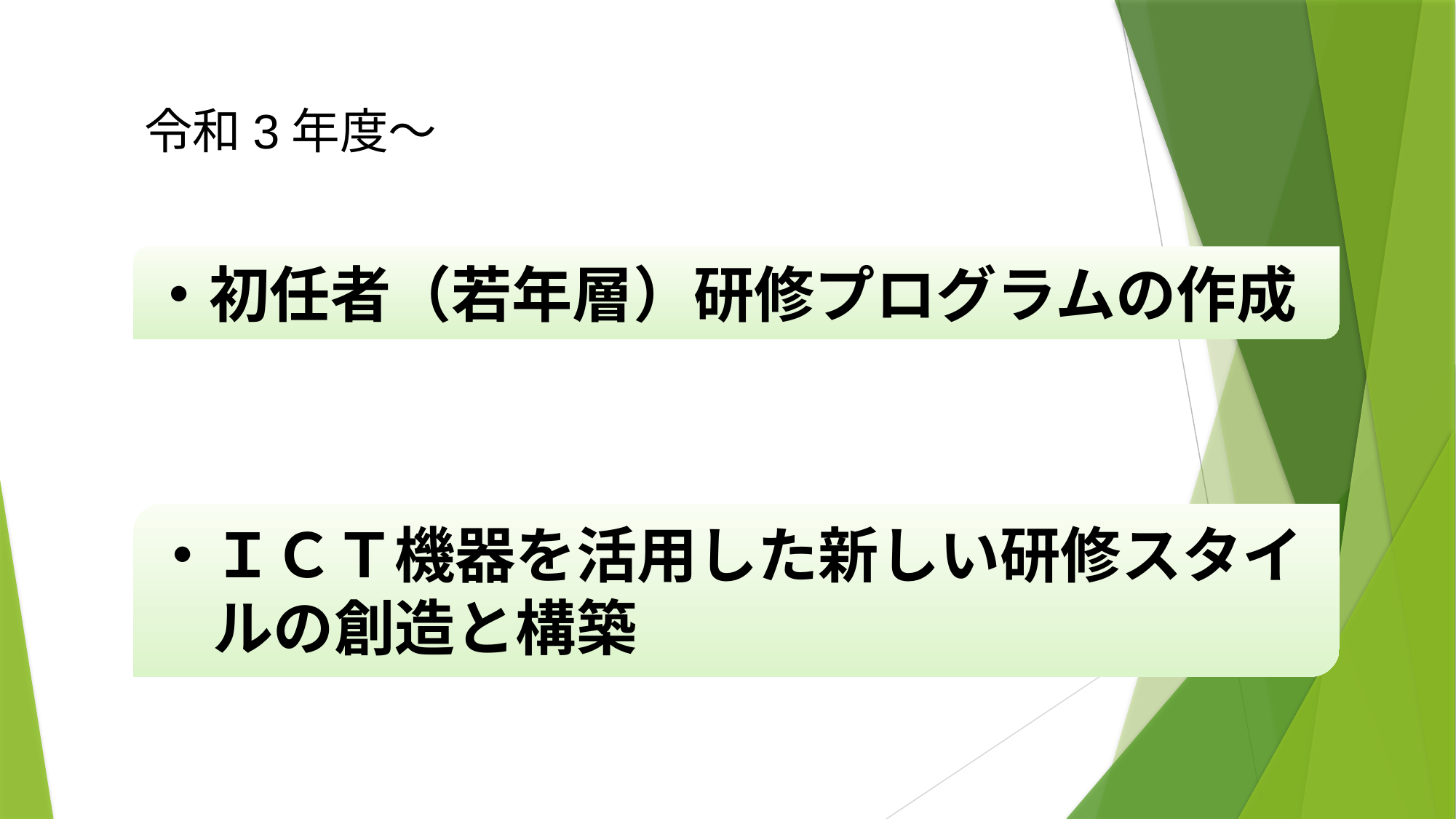

令和3年度～
・初任者（若年層）研修プログラムの作成
・ＩＣＴ機器を活用した新しい研修スタイ
　ルの創造と構築